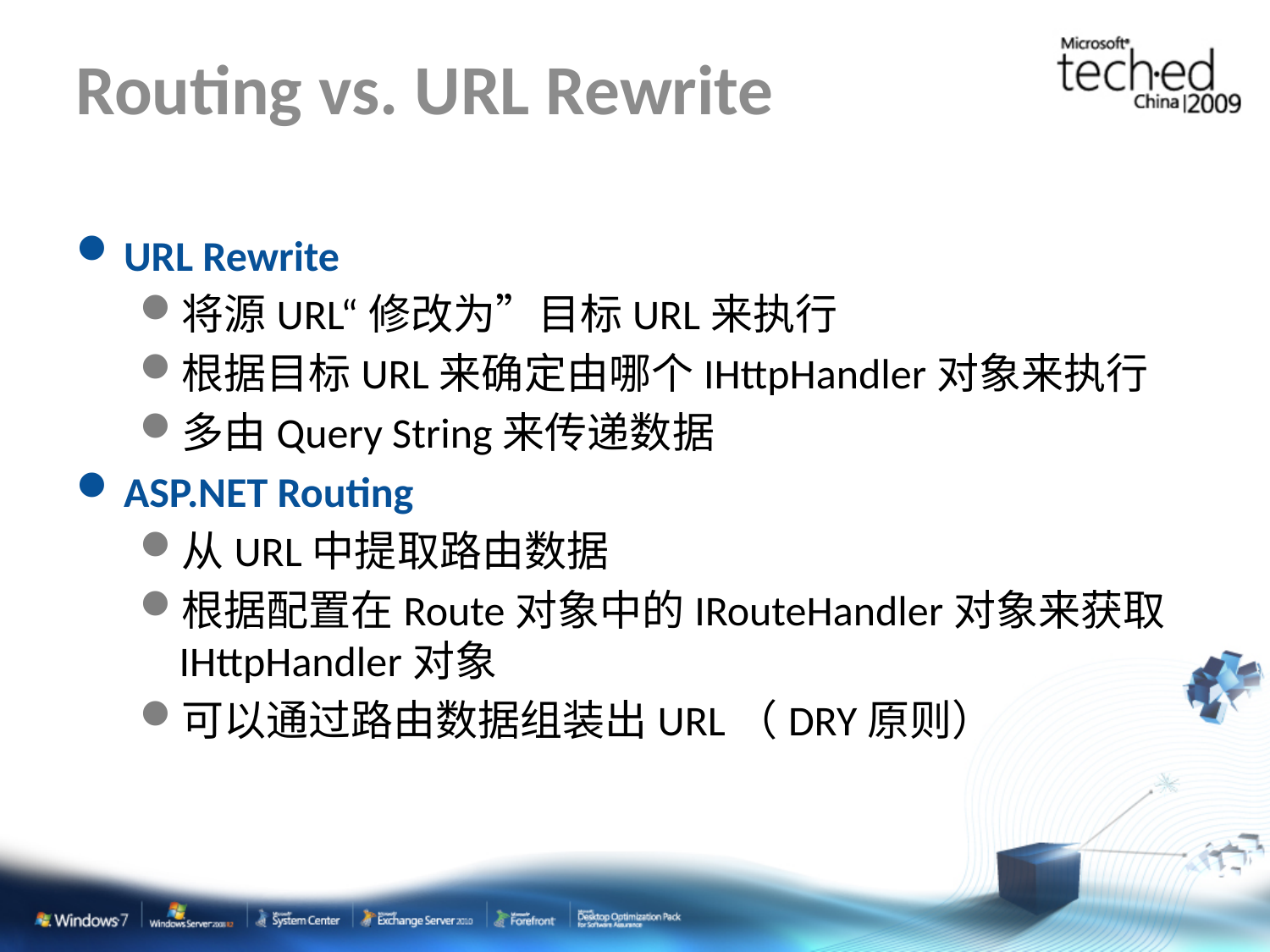

# Routing vs. URL Rewrite
URL Rewrite
将源URL“修改为”目标URL来执行
根据目标URL来确定由哪个IHttpHandler对象来执行
多由Query String来传递数据
ASP.NET Routing
从URL中提取路由数据
根据配置在Route对象中的IRouteHandler对象来获取IHttpHandler对象
可以通过路由数据组装出URL（DRY原则）